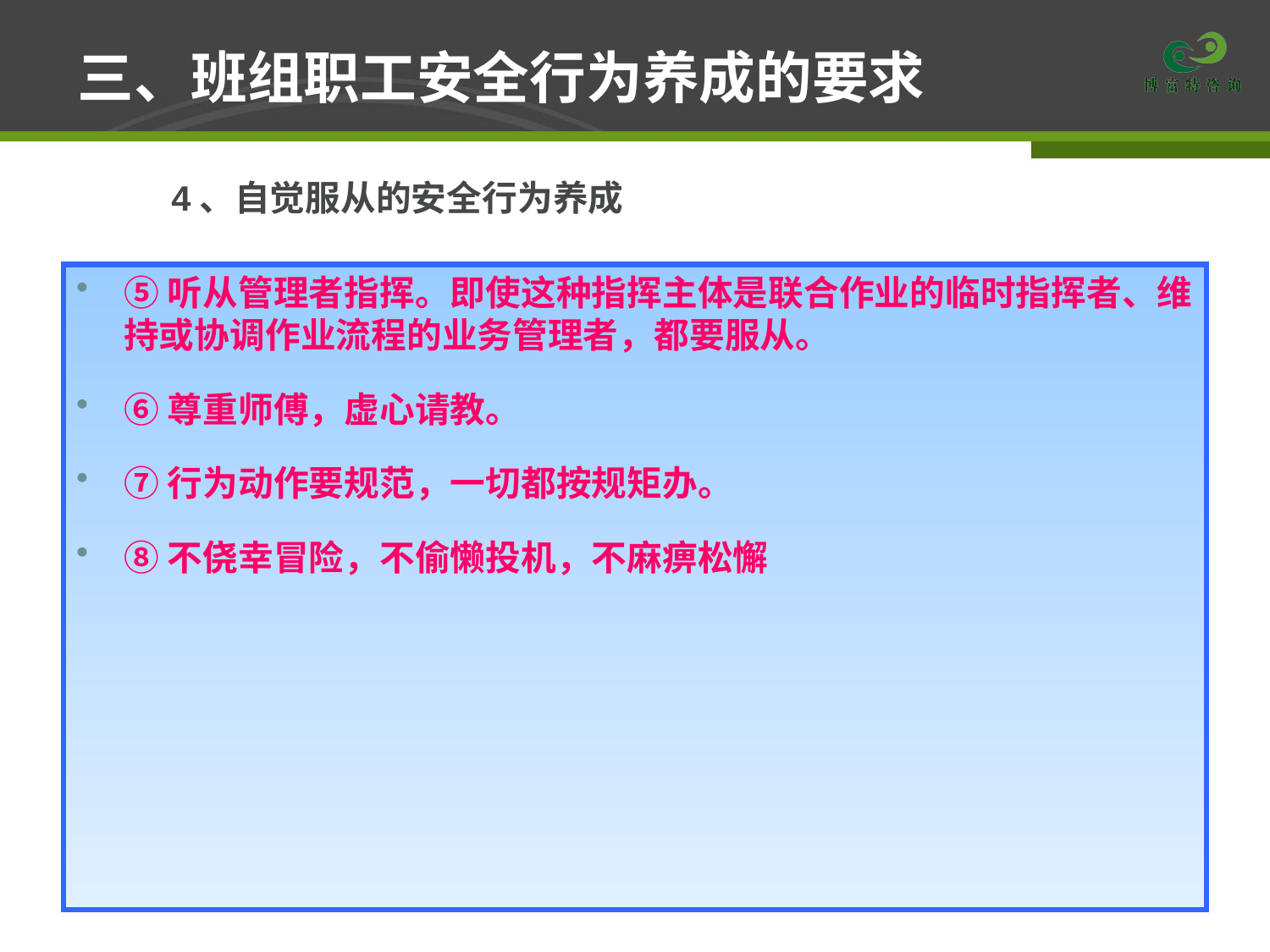

# 三、班组职工安全行为养成的要求
4、自觉服从的安全行为养成
⑤听从管理者指挥。即使这种指挥主体是联合作业的临时指挥者、维持或协调作业流程的业务管理者，都要服从。
⑥尊重师傅，虚心请教。
⑦行为动作要规范，一切都按规矩办。
⑧不侥幸冒险，不偷懒投机，不麻痹松懈
63